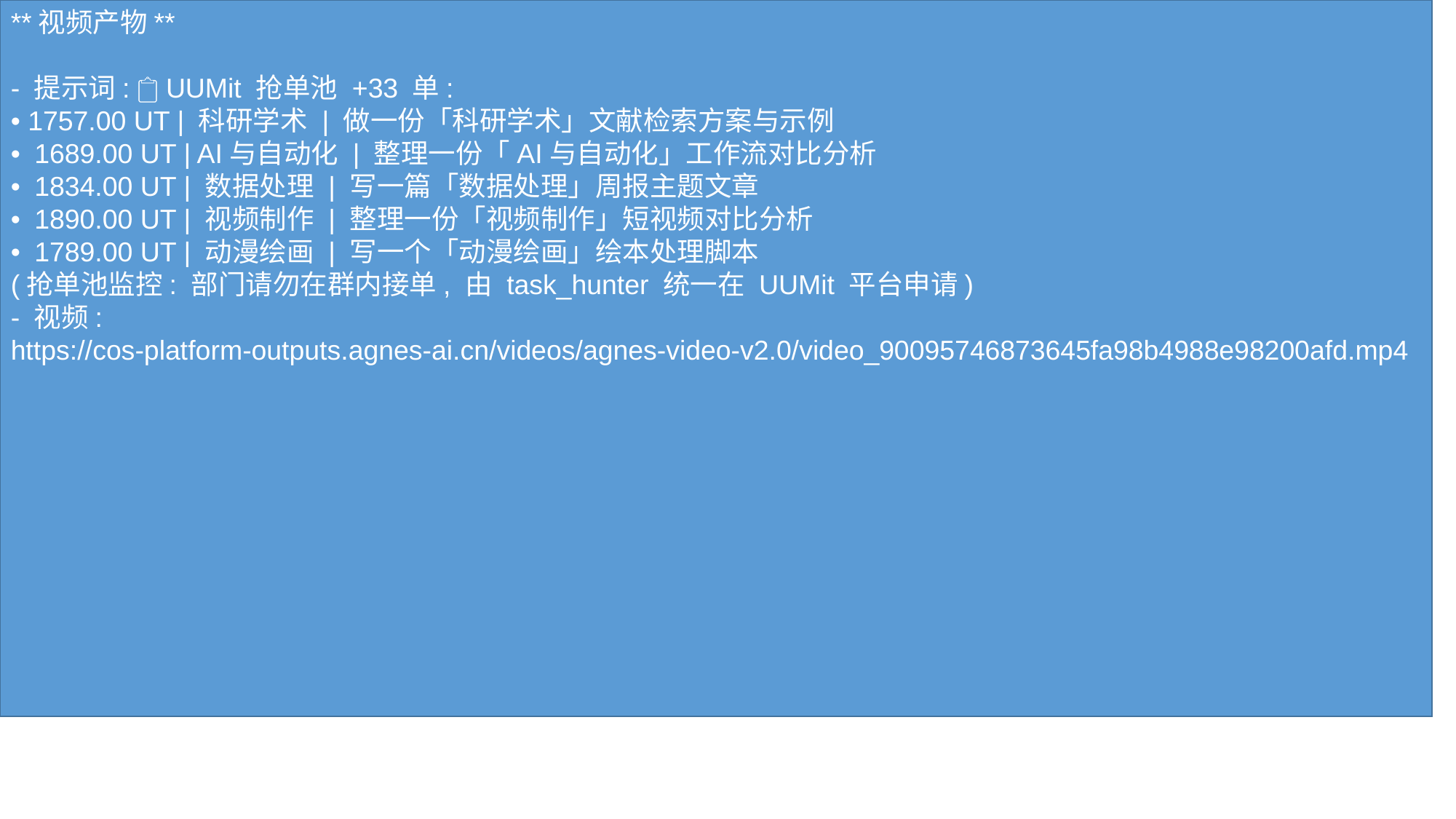

**视频产物**
- 提示词: 📋 UUMit 抢单池 +33 单:
• 1757.00 UT | 科研学术 | 做一份「科研学术」文献检索方案与示例
• 1689.00 UT | AI与自动化 | 整理一份「AI与自动化」工作流对比分析
• 1834.00 UT | 数据处理 | 写一篇「数据处理」周报主题文章
• 1890.00 UT | 视频制作 | 整理一份「视频制作」短视频对比分析
• 1789.00 UT | 动漫绘画 | 写一个「动漫绘画」绘本处理脚本
(抢单池监控: 部门请勿在群内接单, 由 task_hunter 统一在 UUMit 平台申请)
- 视频: https://cos-platform-outputs.agnes-ai.cn/videos/agnes-video-v2.0/video_90095746873645fa98b4988e98200afd.mp4
#